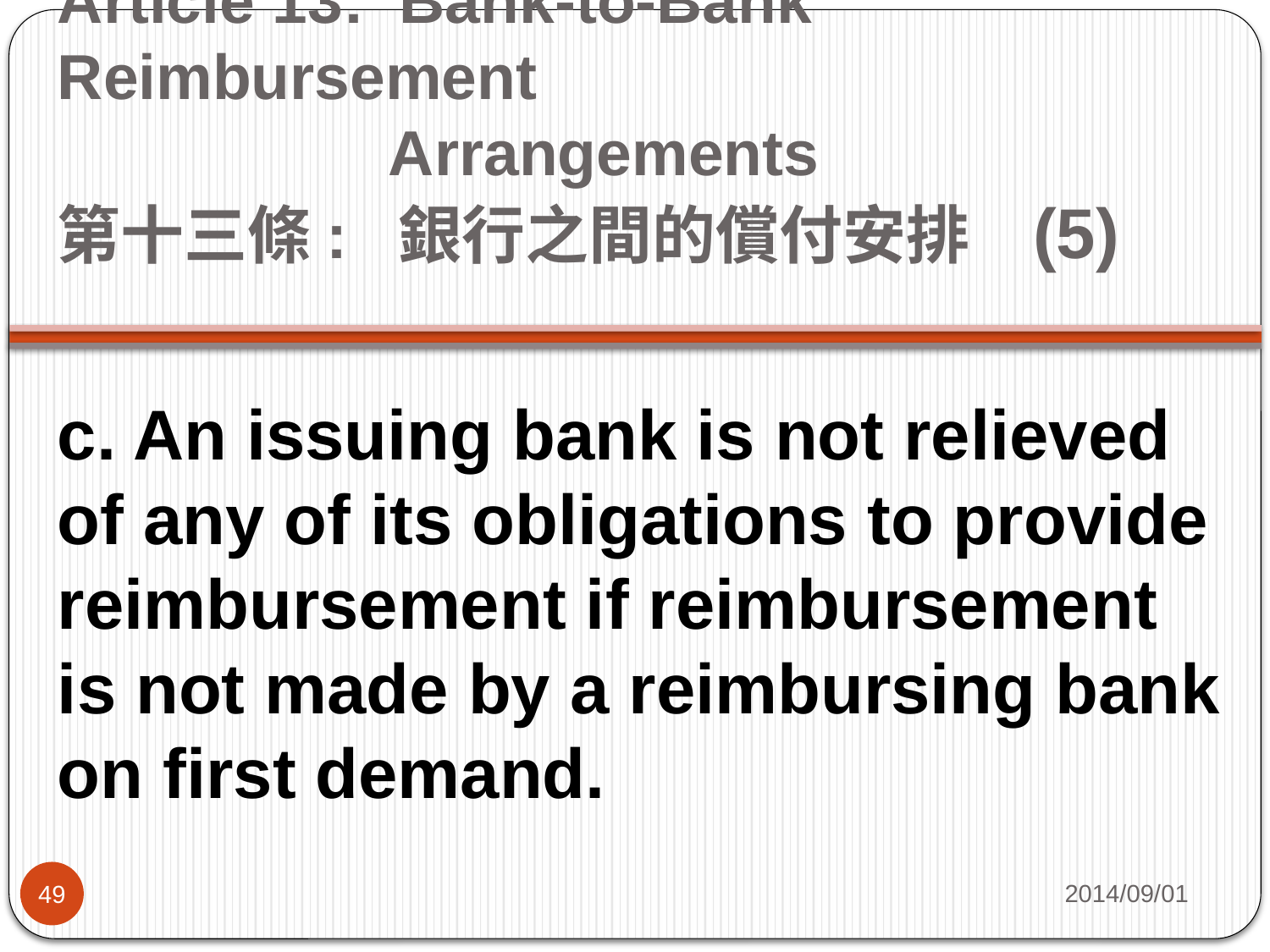

# Article 13:  Bank-to-Bank Reimbursement Arrangements        第十三條:  銀行之間的償付安排   (5)
c. An issuing bank is not relieved of any of its obligations to provide reimbursement if reimbursement is not made by a reimbursing bank on first demand.
2014/09/01
49